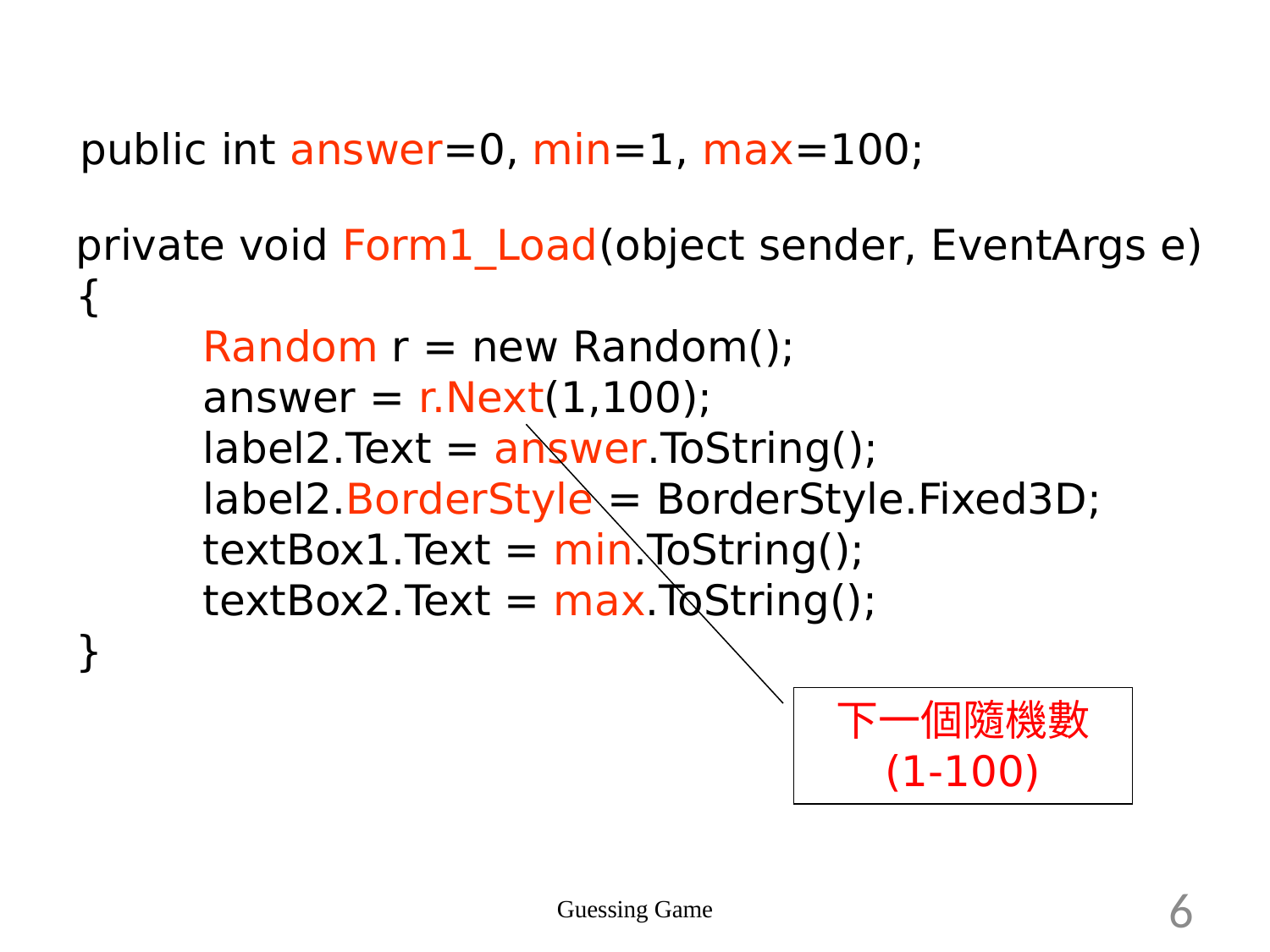

public int answer=0, min=1, max=100;
private void Form1_Load(object sender, EventArgs e)
{
	Random r = new Random();
	answer = r.Next(1,100);
	label2.Text = answer.ToString();
	label2.BorderStyle = BorderStyle.Fixed3D;
	textBox1.Text = min.ToString();
	textBox2.Text = max.ToString();
}
下一個隨機數
(1-100)
Guessing Game
6